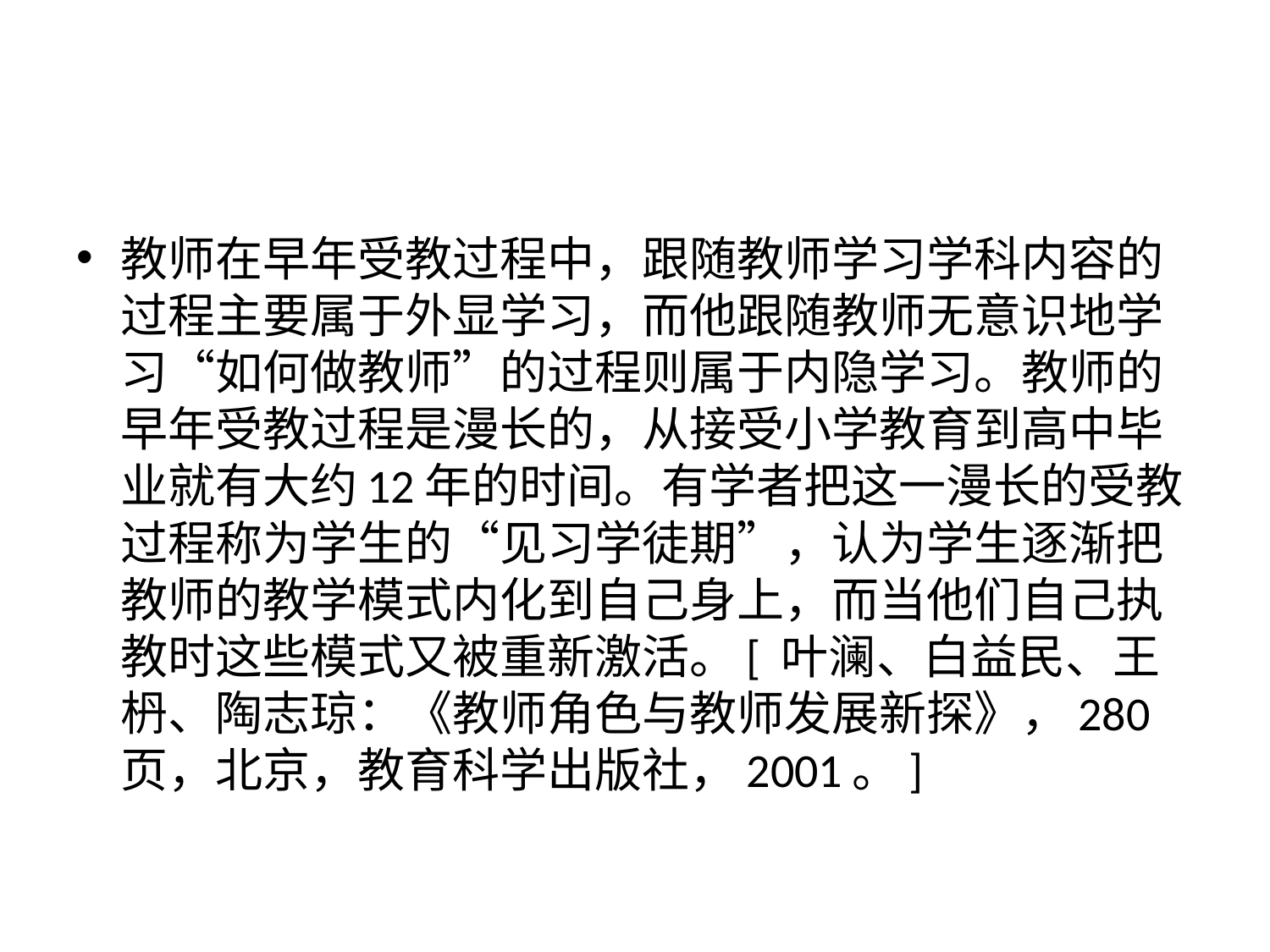

#
教师在早年受教过程中，跟随教师学习学科内容的过程主要属于外显学习，而他跟随教师无意识地学习“如何做教师”的过程则属于内隐学习。教师的早年受教过程是漫长的，从接受小学教育到高中毕业就有大约12年的时间。有学者把这一漫长的受教过程称为学生的“见习学徒期”，认为学生逐渐把教师的教学模式内化到自己身上，而当他们自己执教时这些模式又被重新激活。[ 叶澜、白益民、王枬、陶志琼：《教师角色与教师发展新探》，280页，北京，教育科学出版社，2001。]